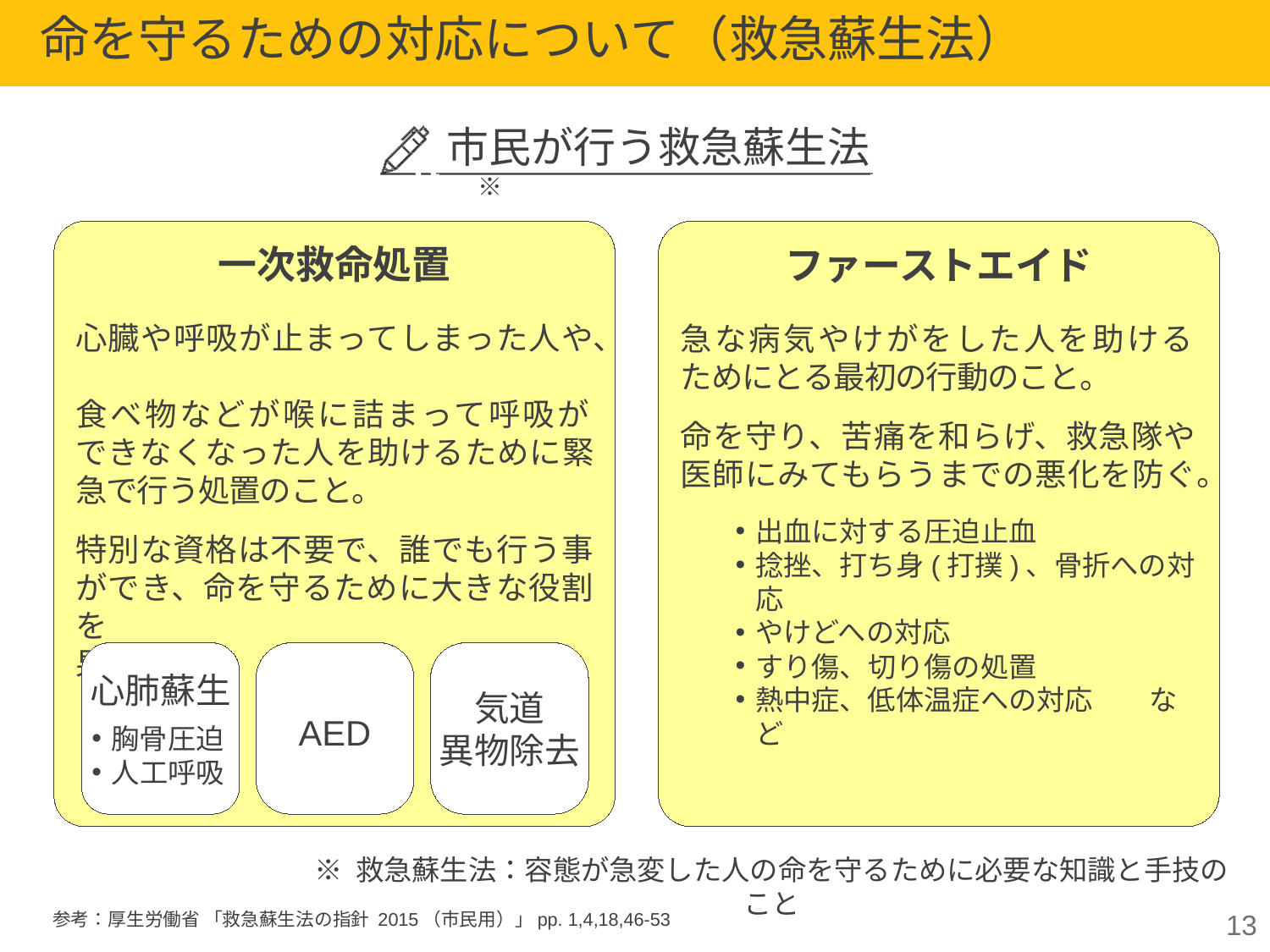

# 命を守るための対応について（救急蘇生法）

市民が行う救急蘇生法※

ファーストエイド
急な病気やけがをした人を助ける
ためにとる最初の行動のこと。
命を守り、苦痛を和らげ、救急隊や
医師にみてもらうまでの悪化を防ぐ。
出血に対する圧迫止血
捻挫、打ち身(打撲)、骨折への対応
やけどへの対応
すり傷、切り傷の処置
熱中症、低体温症への対応　　など

一次救命処置
心臓や呼吸が止まってしまった人や、
食べ物などが喉に詰まって呼吸が
できなくなった人を助けるために緊急で行う処置のこと。
特別な資格は不要で、誰でも行う事ができ、命を守るために大きな役割を
果たす。
心肺蘇生
胸骨圧迫
人工呼吸
AED
気道
異物除去
※ 救急蘇生法：容態が急変した人の命を守るために必要な知識と手技のこと
13
参考：厚生労働省 「救急蘇生法の指針 2015（市民用）」pp. 1,4,18,46-53